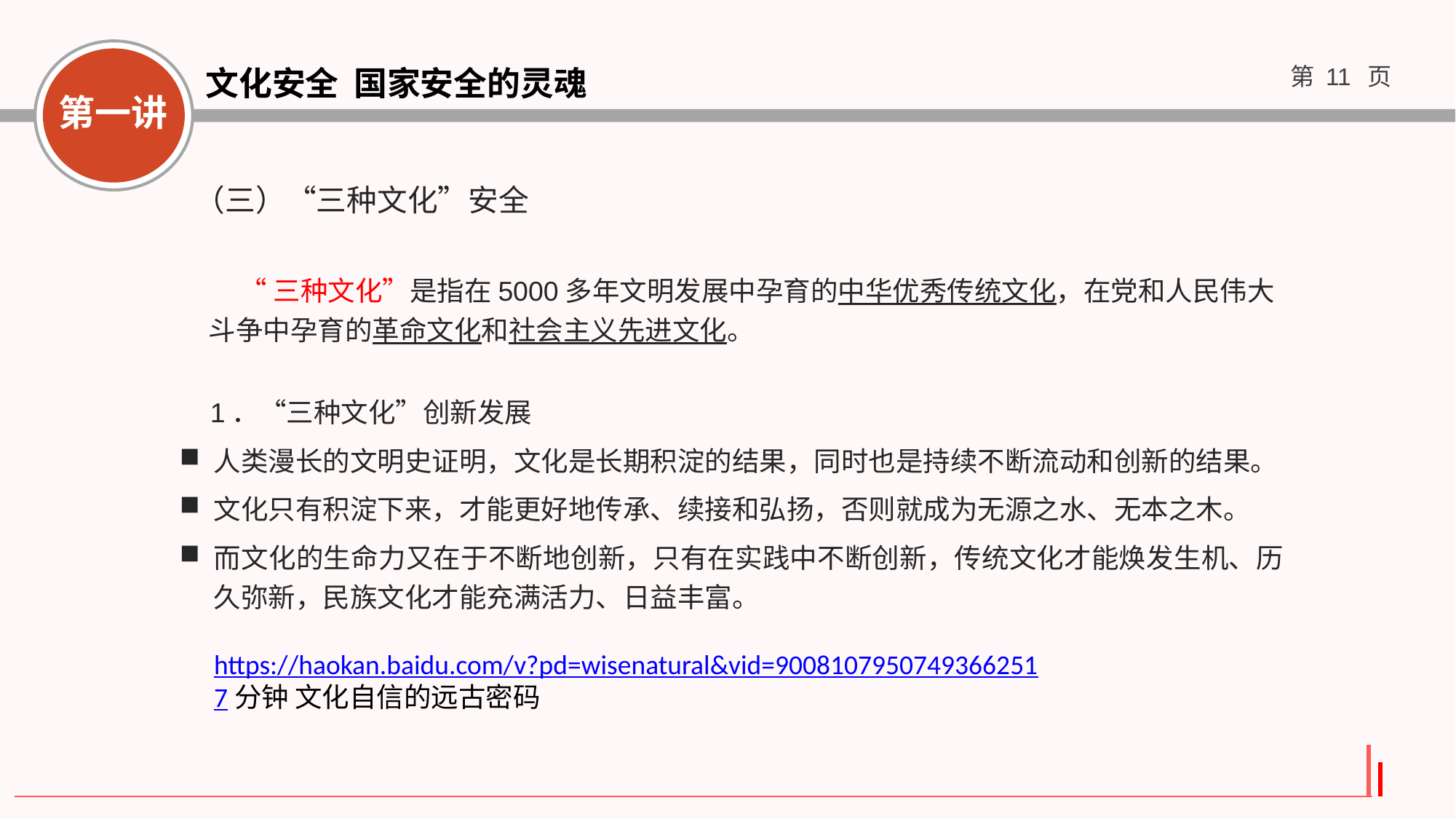

（三）“三种文化”安全
     “三种文化”是指在5000多年文明发展中孕育的中华优秀传统文化，在党和人民伟大斗争中孕育的革命文化和社会主义先进文化。
    1．“三种文化”创新发展
人类漫长的文明史证明，文化是长期积淀的结果，同时也是持续不断流动和创新的结果。
文化只有积淀下来，才能更好地传承、续接和弘扬，否则就成为无源之水、无本之木。
而文化的生命力又在于不断地创新，只有在实践中不断创新，传统文化才能焕发生机、历久弥新，民族文化才能充满活力、日益丰富。
https://haokan.baidu.com/v?pd=wisenatural&vid=90081079507493662517分钟 文化自信的远古密码